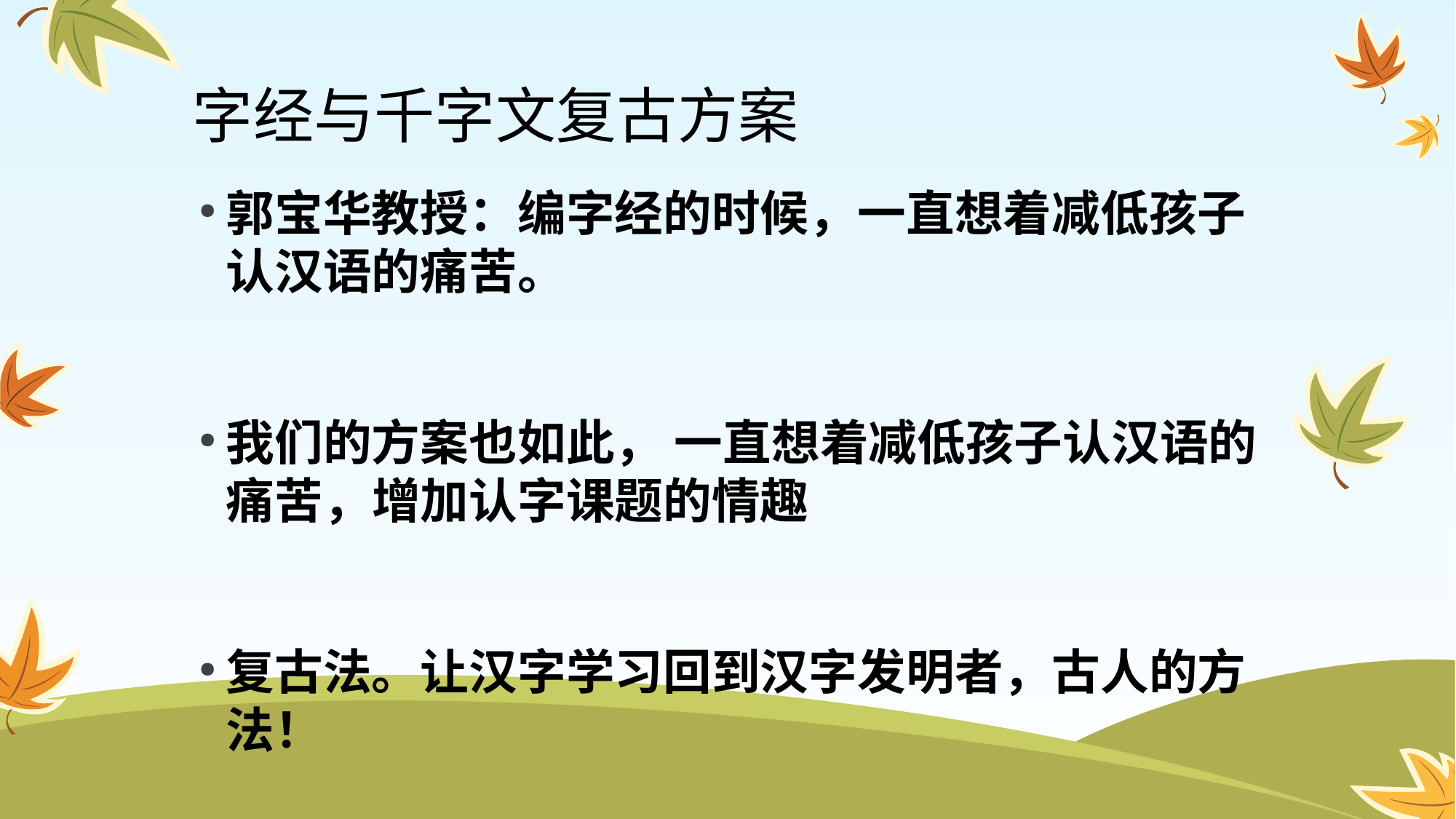

字经与千字文复古方案
郭宝华教授：编字经的时候，一直想着减低孩子认汉语的痛苦。

我们的方案也如此， 一直想着减低孩子认汉语的痛苦，增加认字课题的情趣

复古法。让汉字学习回到汉字发明者，古人的方法！